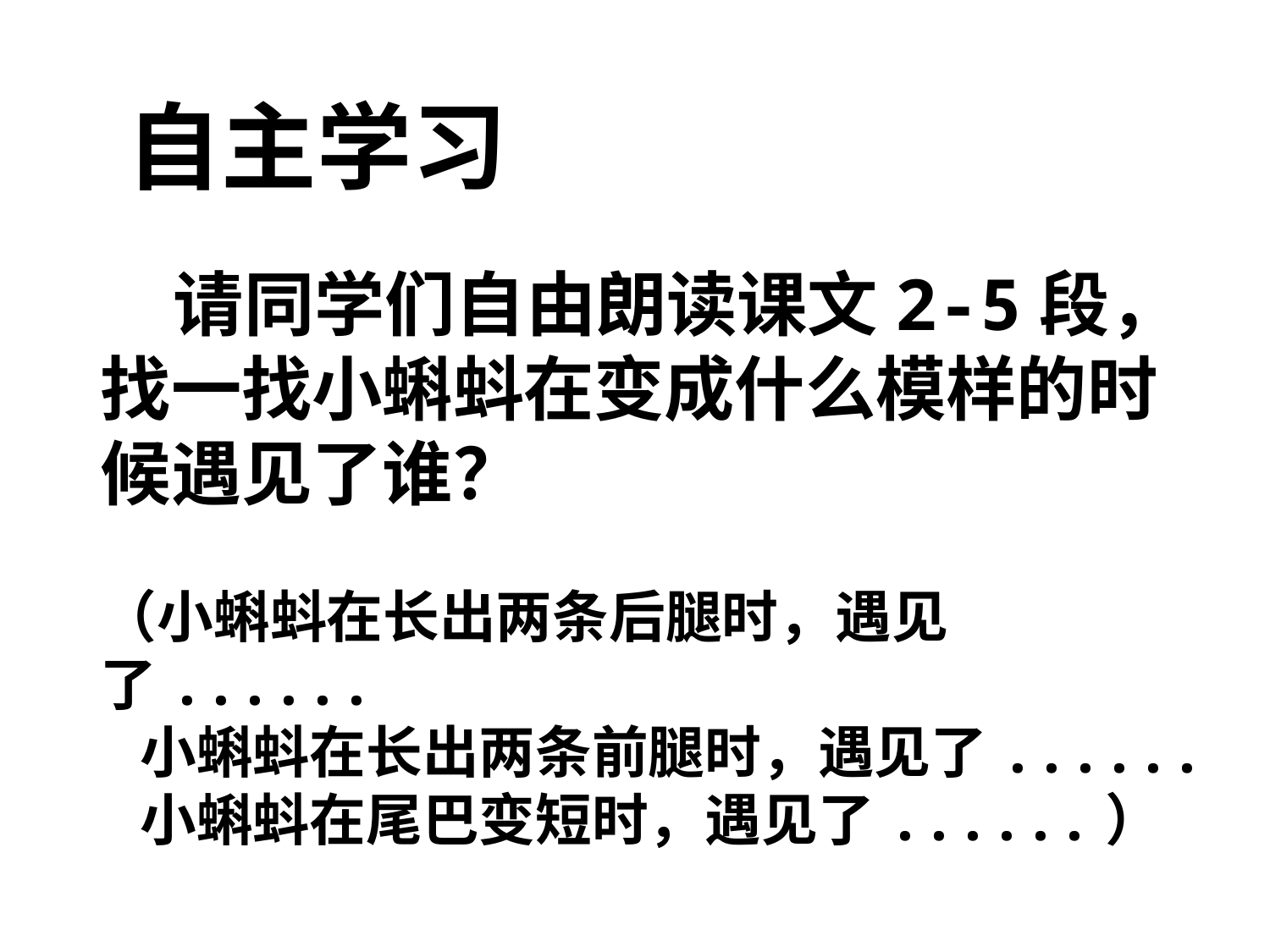

自主学习
    请同学们自由朗读课文2-5段，找一找小蝌蚪在变成什么模样的时候遇见了谁？

（小蝌蚪在长出两条后腿时，遇见了......
  小蝌蚪在长出两条前腿时，遇见了......
  小蝌蚪在尾巴变短时，遇见了......）